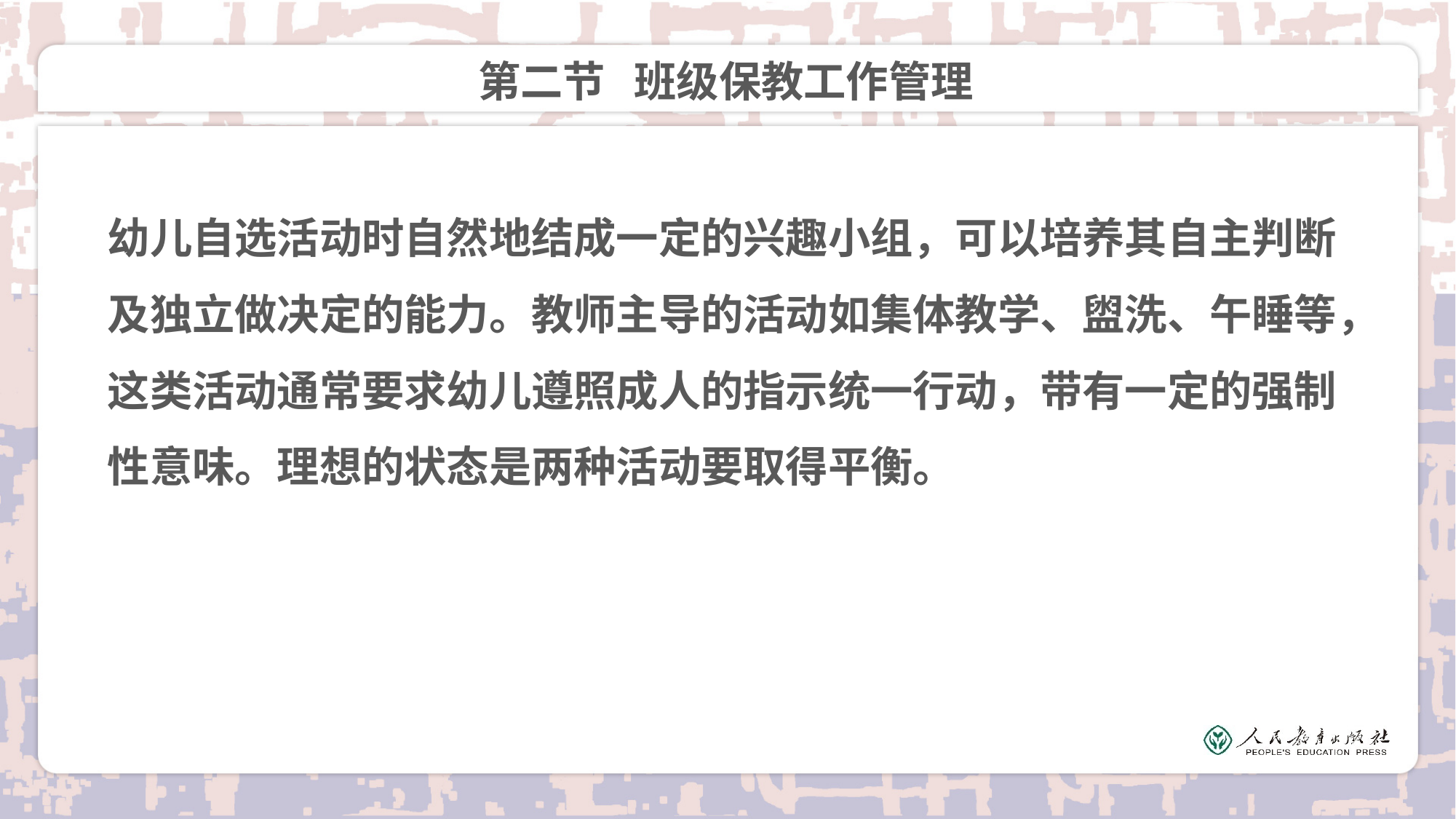

# 第二节   班级保教工作管理
幼儿自选活动时自然地结成一定的兴趣小组，可以培养其自主判断及独立做决定的能力。教师主导的活动如集体教学、盥洗、午睡等，这类活动通常要求幼儿遵照成人的指示统一行动，带有一定的强制性意味。理想的状态是两种活动要取得平衡。